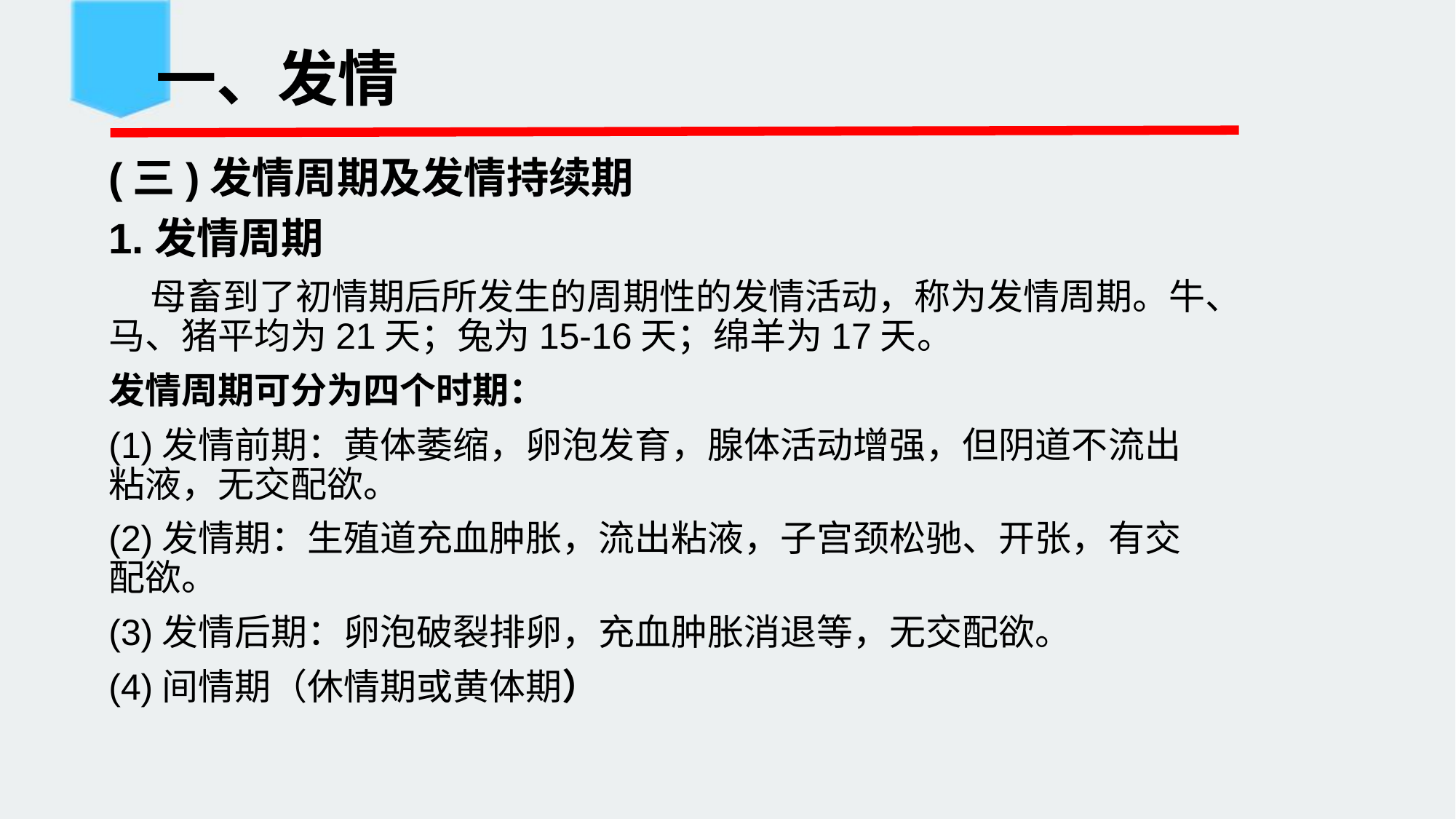

# 一、发情
(三)发情周期及发情持续期
1.发情周期
    母畜到了初情期后所发生的周期性的发情活动，称为发情周期。牛、马、猪平均为21天；兔为15-16天；绵羊为17天。
发情周期可分为四个时期：
(1)发情前期：黄体萎缩，卵泡发育，腺体活动增强，但阴道不流出粘液，无交配欲。
(2)发情期：生殖道充血肿胀，流出粘液，子宫颈松驰、开张，有交配欲。
(3)发情后期：卵泡破裂排卵，充血肿胀消退等，无交配欲。
(4)间情期（休情期或黄体期）